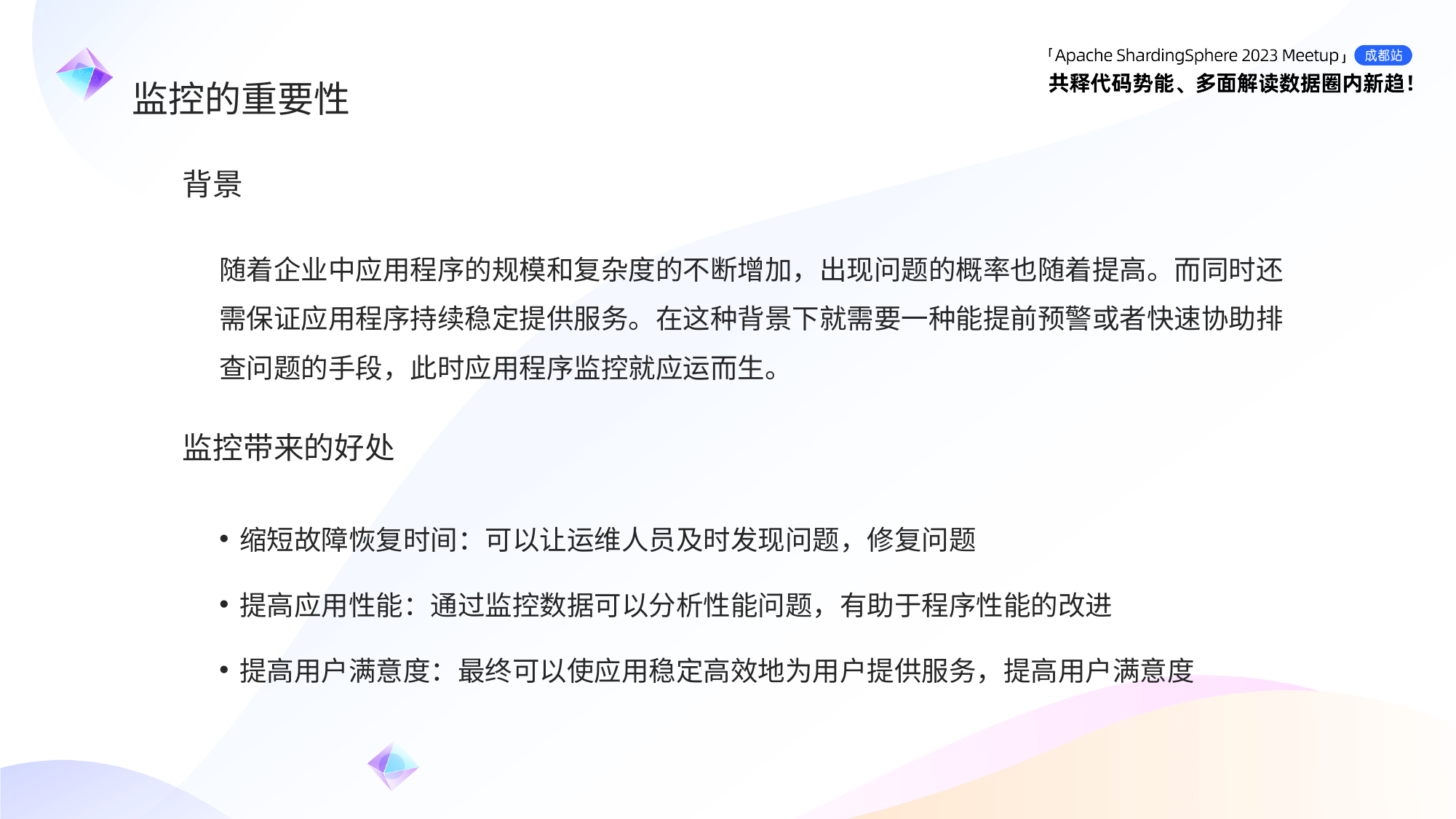

e7d195523061f1c0c2b73831c94a3edc981f60e396d3e182073EE1468018468A7F192AE5E5CD515B6C3125F8AF6E4EE646174E8CF0B46FD19828DCE8CDA3B3A044A74F0E769C5FA8CB87AB6FC303C8BA3785FAC64AF5424764E128FECAE4CC727650C04623638EBB0E38E204334561D5C6A1F0CAD760F6FBB7D9E209A4CCD06739B0CBDF42479AA5F56606813F7B2771
监控的重要性
背景
随着企业中应用程序的规模和复杂度的不断增加，出现问题的概率也随着提高。而同时还需保证应用程序持续稳定提供服务。在这种背景下就需要一种能提前预警或者快速协助排查问题的手段，此时应用程序监控就应运而生。
监控带来的好处
缩短故障恢复时间：可以让运维人员及时发现问题，修复问题
提高应用性能：通过监控数据可以分析性能问题，有助于程序性能的改进
提高用户满意度：最终可以使应用稳定高效地为用户提供服务，提高用户满意度